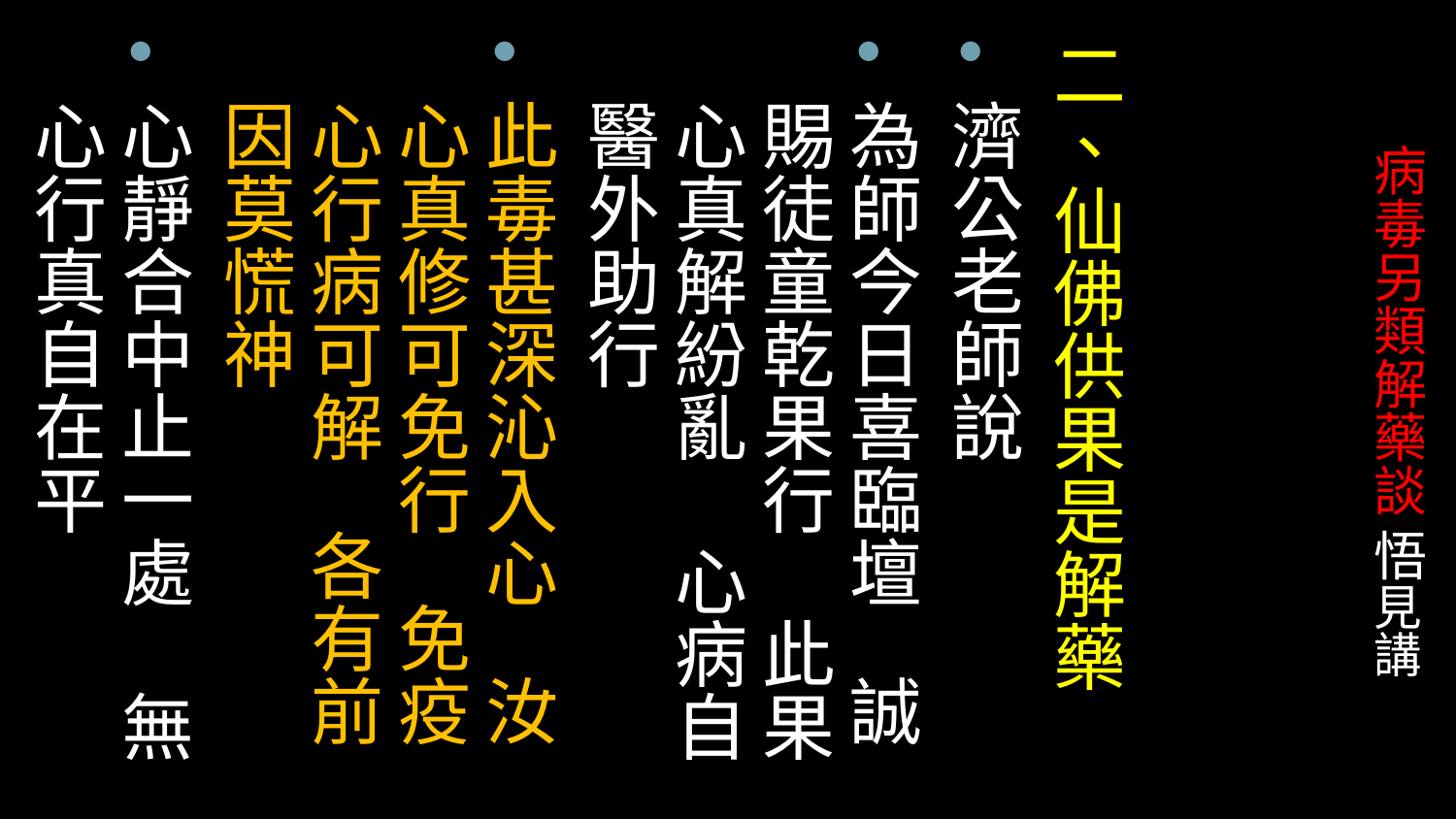

二、仙佛供果是解藥
濟公老師說
為師今日喜臨壇    誠賜徒童乾果行     此果心真解紛亂     心病自醫外助行
此毒甚深沁入心    汝心真修可免行    免疫心行病可解    各有前因莫慌神
心靜合中止一處     無心行真自在平
# 病毒另類解藥談 悟見講